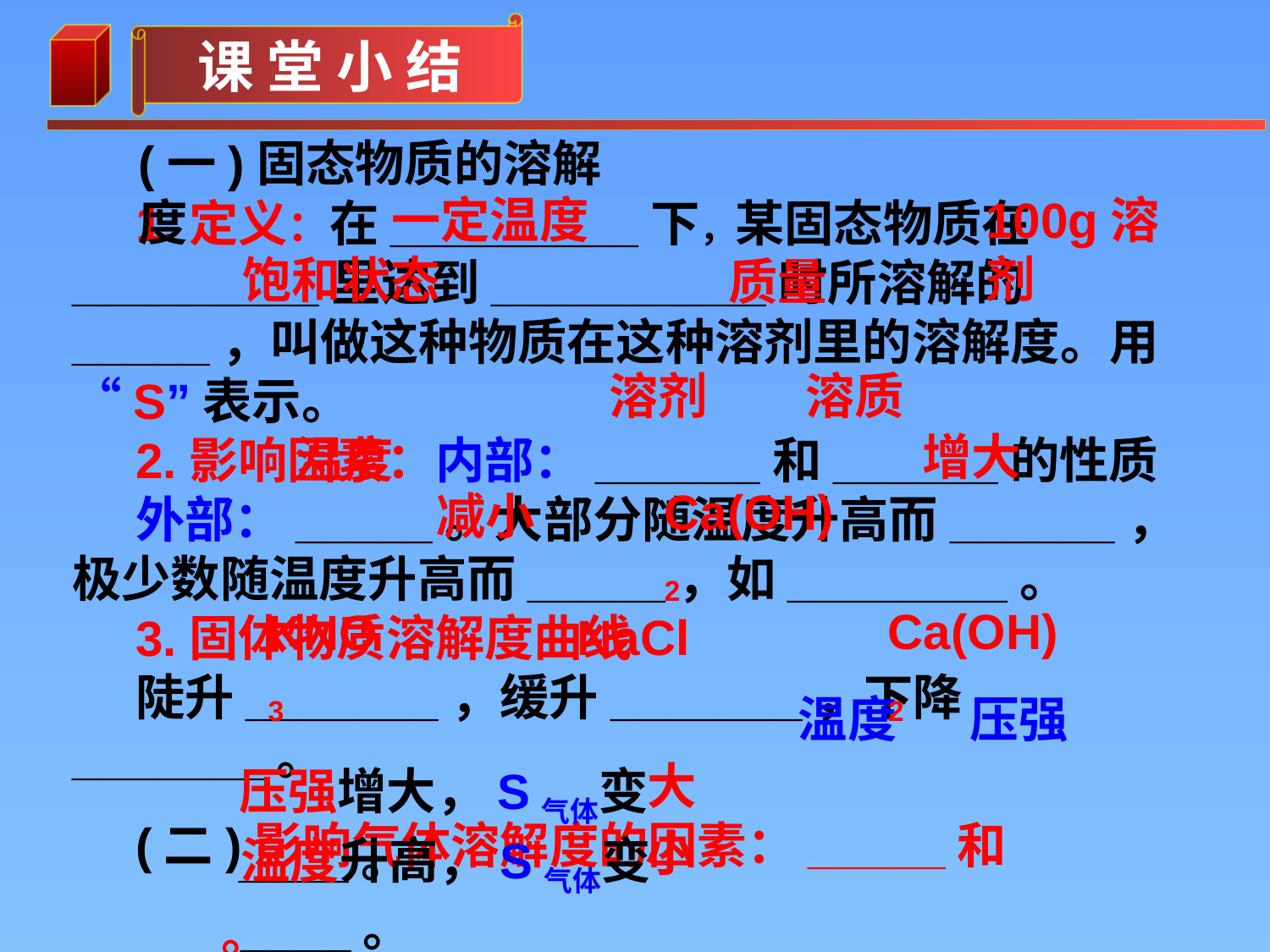

(一)固态物质的溶解度
一定温度
100g溶剂
1.定义：在_________下，某固态物质在_________里达到__________时所溶解的_____，叫做这种物质在这种溶剂里的溶解度。用“S”表示。
2.影响因素：内部：______和______的性质
外部：_____。大部分随温度升高而______，极少数随温度升高而_____，如________。
3.固体物质溶解度曲线
陡升_______，缓升_______，下降_______。
(二)影响气体溶解度的因素：_____和_____。
饱和状态
质量
溶剂

溶质
增大
温度
Ca(OH)2
减小
Ca(OH)2
KNO3
NaCl
压强
温度
大
压强增大，S气体变____。
小
温度升高，S气体变____。